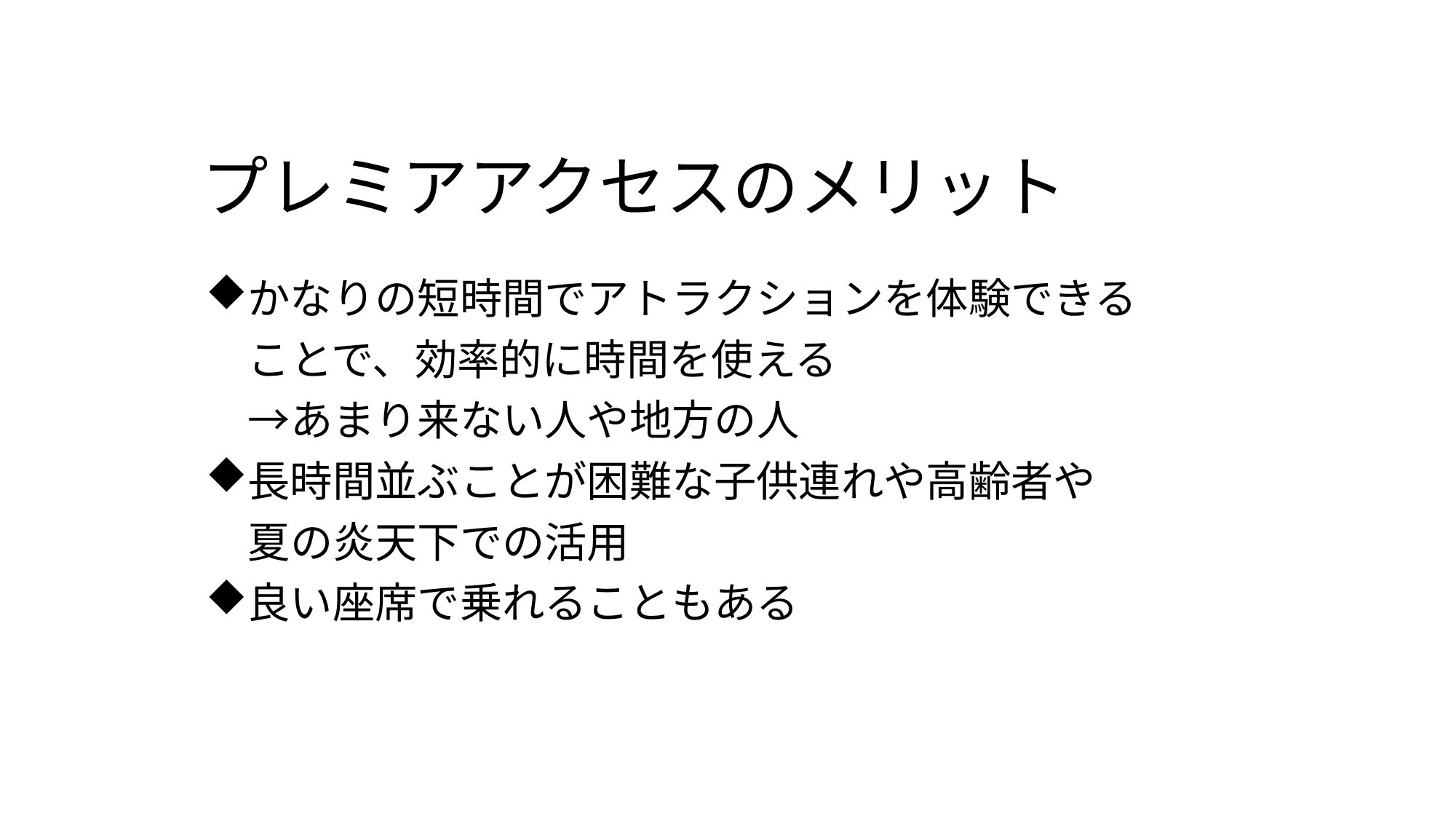

# プレミアアクセスのメリット
かなりの短時間でアトラクションを体験できる
　ことで、効率的に時間を使える
　→あまり来ない人や地方の人
長時間並ぶことが困難な子供連れや高齢者や
　夏の炎天下での活用
良い座席で乗れることもある